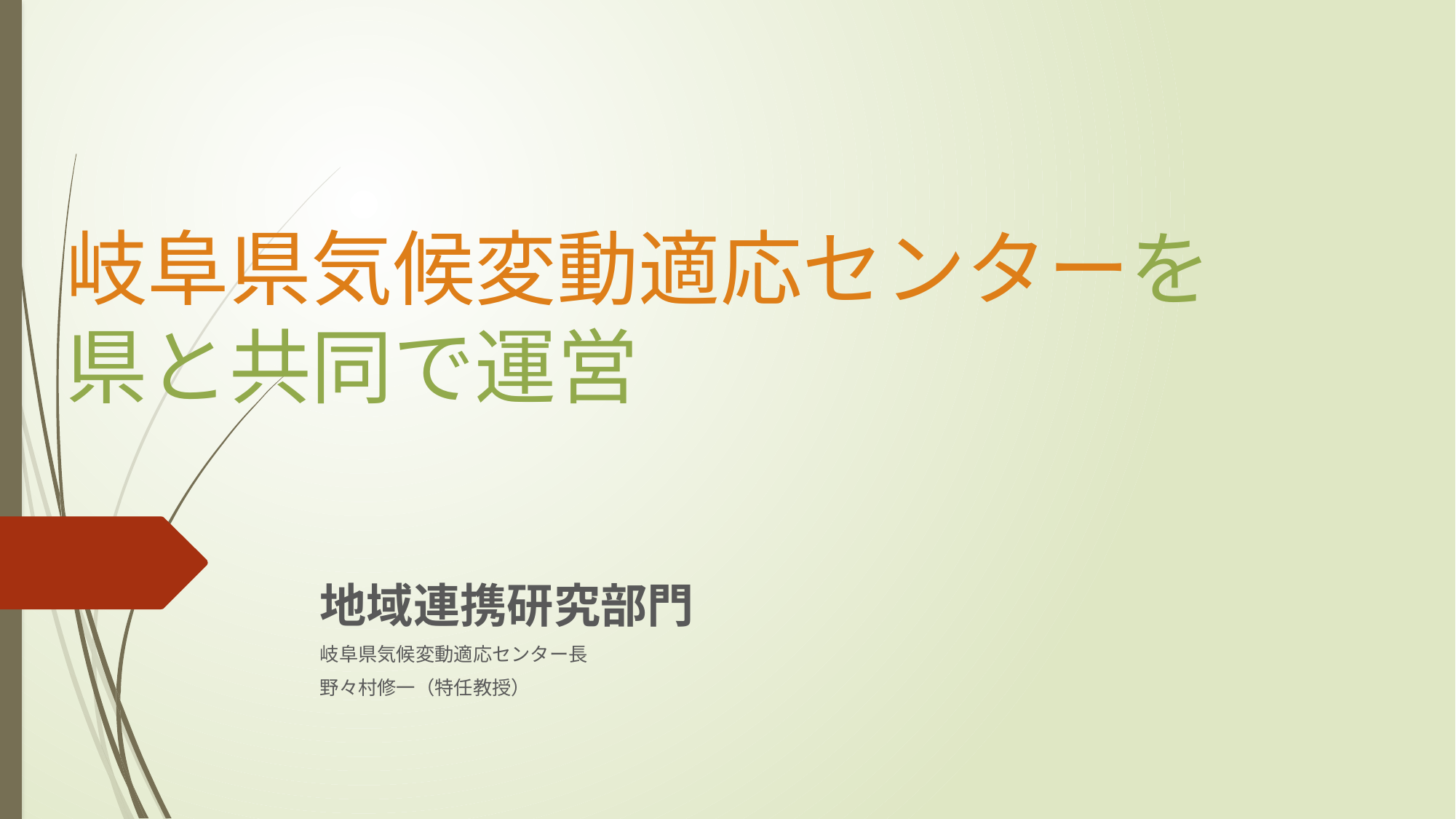

# 岐阜県気候変動適応センターを 県と共同で運営
地域連携研究部門
岐阜県気候変動適応センター長
野々村修一（特任教授）